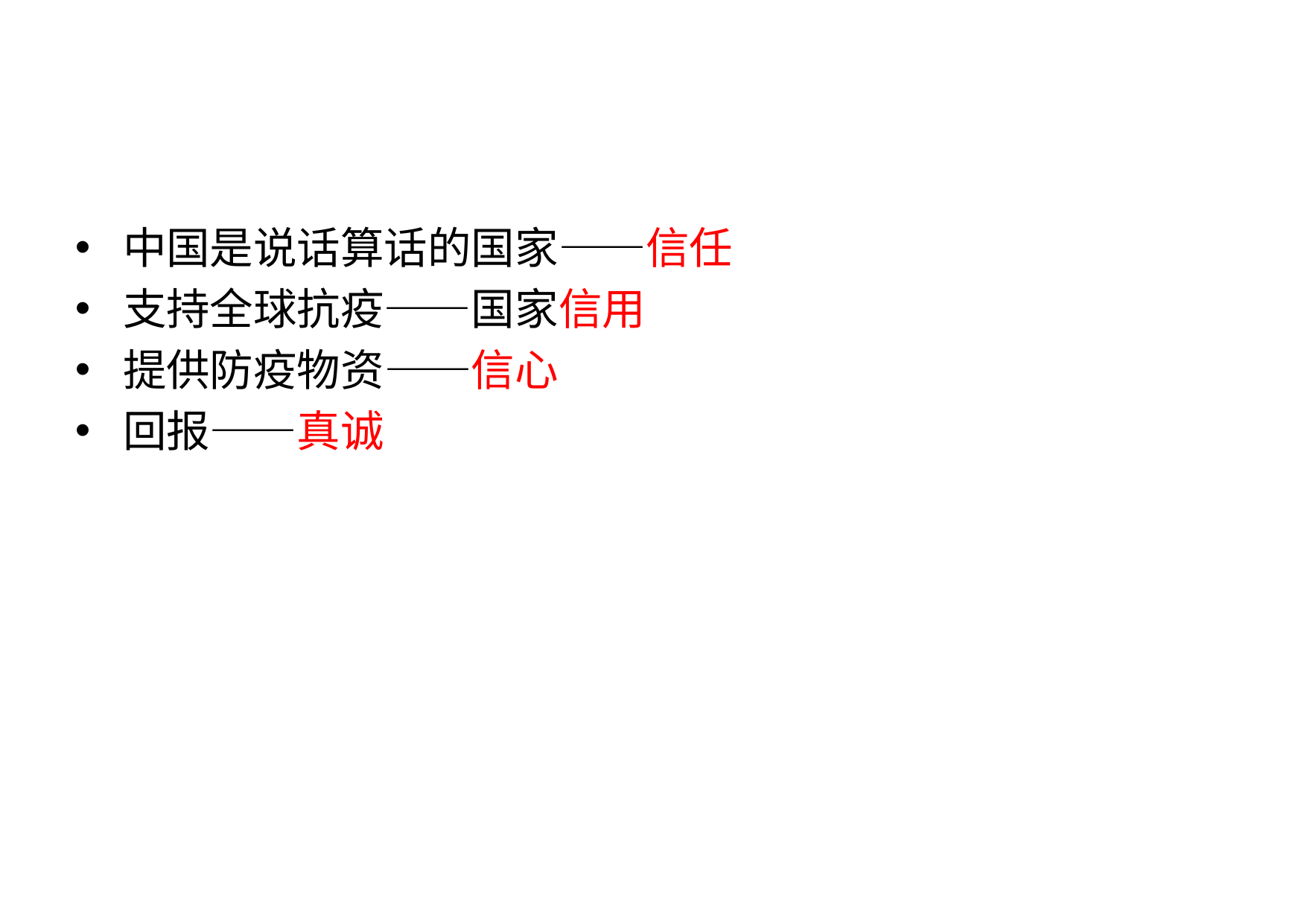

#
中国是说话算话的国家——信任
支持全球抗疫——国家信用
提供防疫物资——信心
回报——真诚